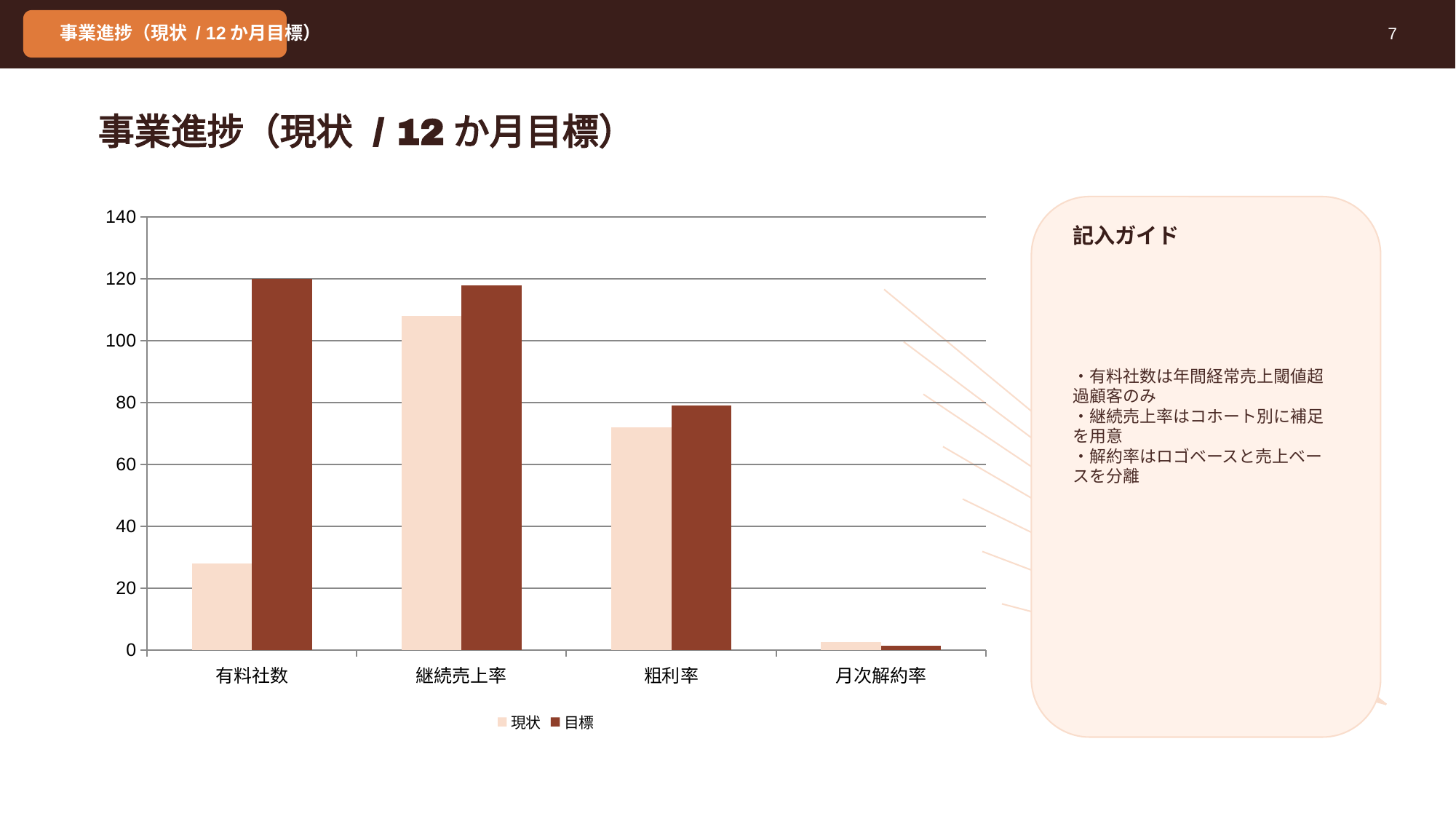

事業進捗（現状 / 12か月目標）
7
事業進捗（現状 / 12か月目標）

### Chart

| Category | 現状 | 目標 |
|---|---|---|
| 有料社数 | 28.0 | 120.0 |
| 継続売上率 | 108.0 | 118.0 |
| 粗利率 | 72.0 | 79.0 |
| 月次解約率 | 2.6 | 1.4 |
記入ガイド
・有料社数は年間経常売上閾値超過顧客のみ
・継続売上率はコホート別に補足を用意
・解約率はロゴベースと売上ベースを分離